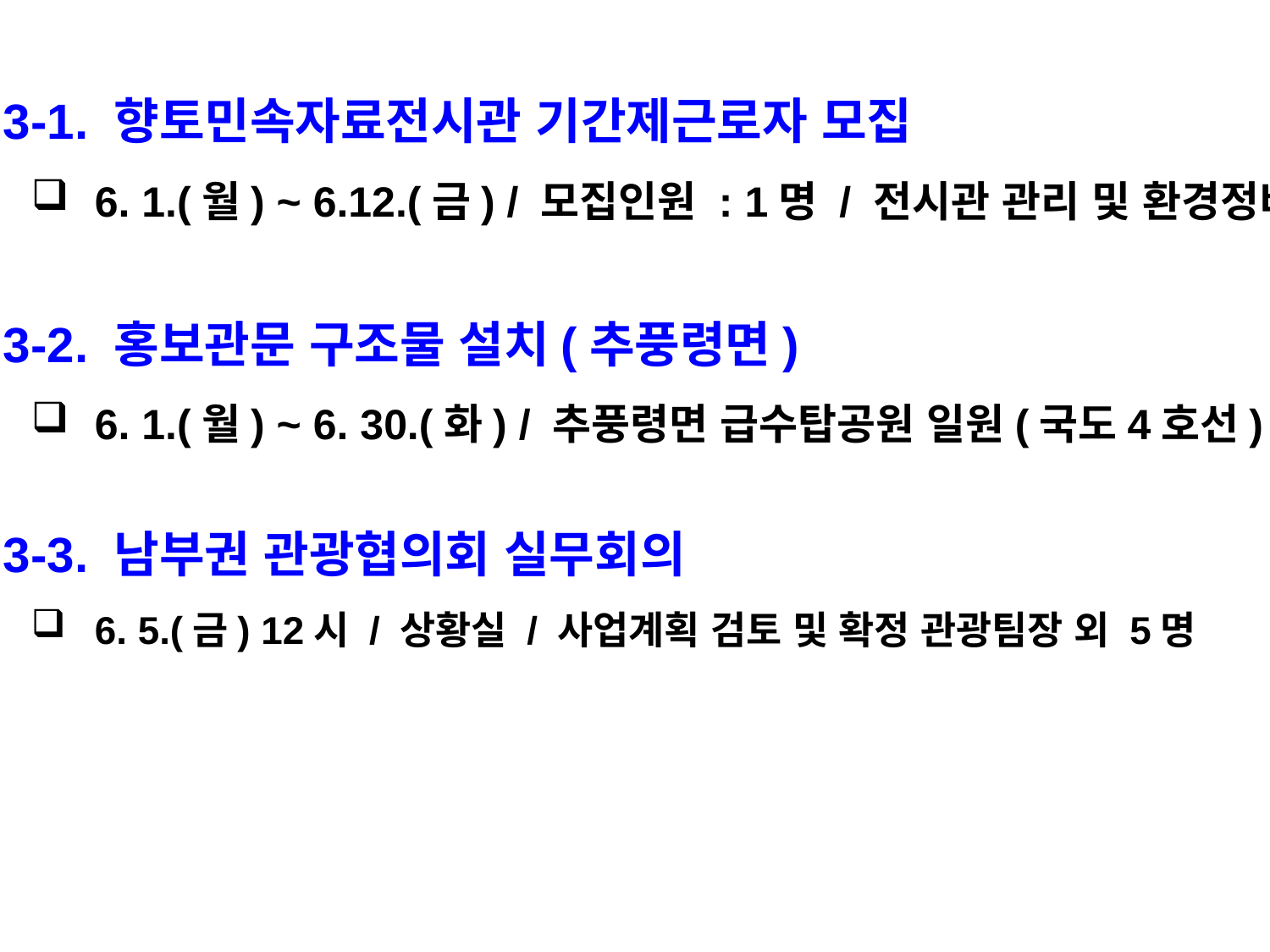

3-1. 향토민속자료전시관 기간제근로자 모집
6. 1.(월) ~ 6.12.(금) / 모집인원 : 1명 / 전시관 관리 및 환경정비
  3-2. 홍보관문 구조물 설치(추풍령면)
6. 1.(월) ~ 6. 30.(화) / 추풍령면 급수탑공원 일원(국도4호선)
  3-3. 남부권 관광협의회 실무회의
6. 5.(금) 12시 / 상황실 / 사업계획 검토 및 확정 관광팀장 외 5명